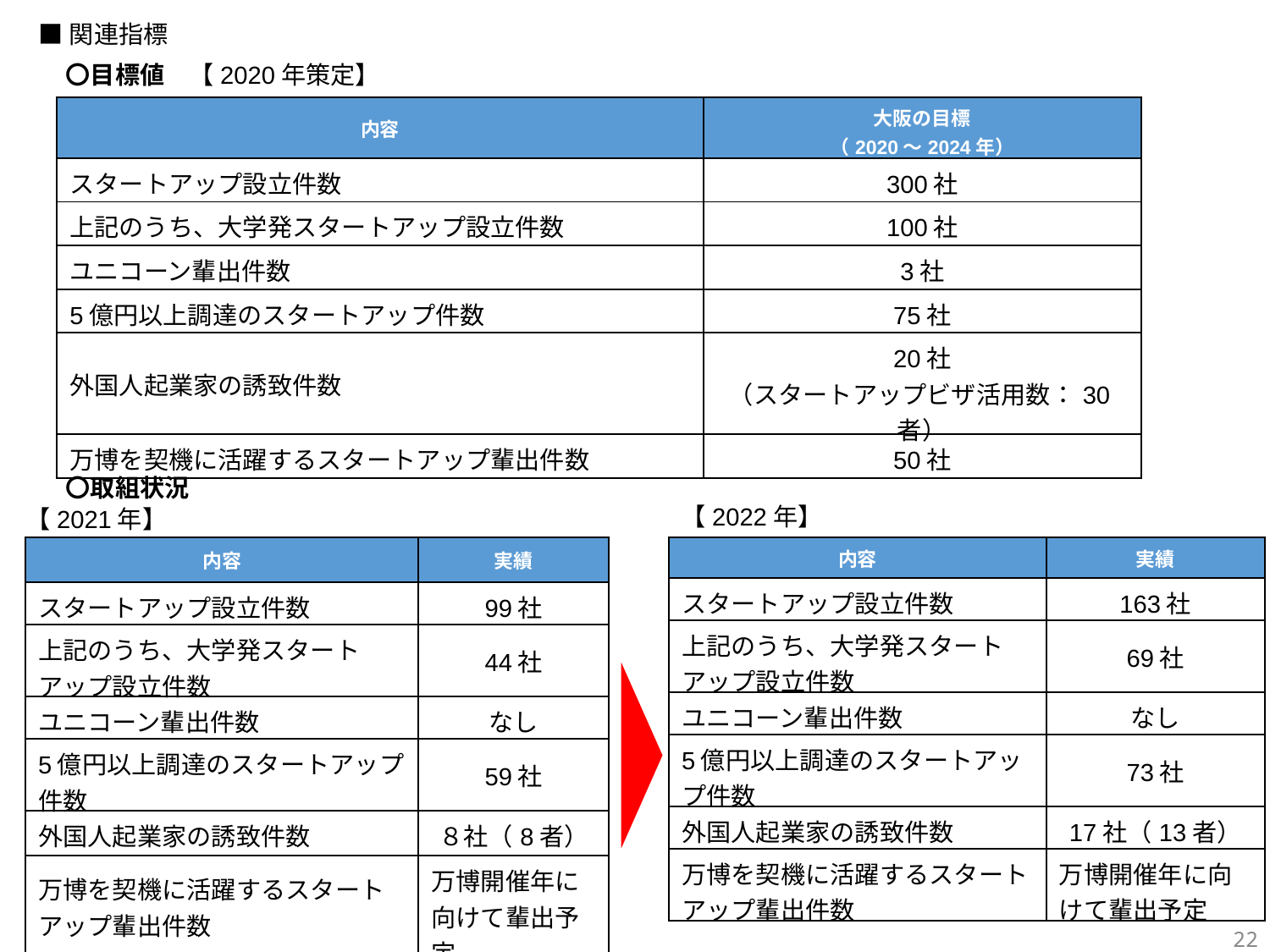

■関連指標
〇目標値　【2020年策定】
| 内容 | 大阪の目標 （2020～2024年） |
| --- | --- |
| スタートアップ設立件数 | 300社 |
| 上記のうち、大学発スタートアップ設立件数 | 100社 |
| ユニコーン輩出件数 | 3社 |
| 5億円以上調達のスタートアップ件数 | 75社 |
| 外国人起業家の誘致件数 | 20社 （スタートアップビザ活用数：30者） |
| 万博を契機に活躍するスタートアップ輩出件数 | 50社 |
〇取組状況
【2022年】
【2021年】
| 内容 | 実績 |
| --- | --- |
| スタートアップ設立件数 | 99社 |
| 上記のうち、大学発スタートアップ設立件数 | 44社 |
| ユニコーン輩出件数 | なし |
| 5億円以上調達のスタートアップ件数 | 59社 |
| 外国人起業家の誘致件数 | ８社（8者） |
| 万博を契機に活躍するスタートアップ輩出件数 | 万博開催年に向けて輩出予定 |
| 内容 | 実績 |
| --- | --- |
| スタートアップ設立件数 | 163社 |
| 上記のうち、大学発スタートアップ設立件数 | 69社 |
| ユニコーン輩出件数 | なし |
| 5億円以上調達のスタートアップ件数 | 73社 |
| 外国人起業家の誘致件数 | 17社（13者） |
| 万博を契機に活躍するスタートアップ輩出件数 | 万博開催年に向けて輩出予定 |

22